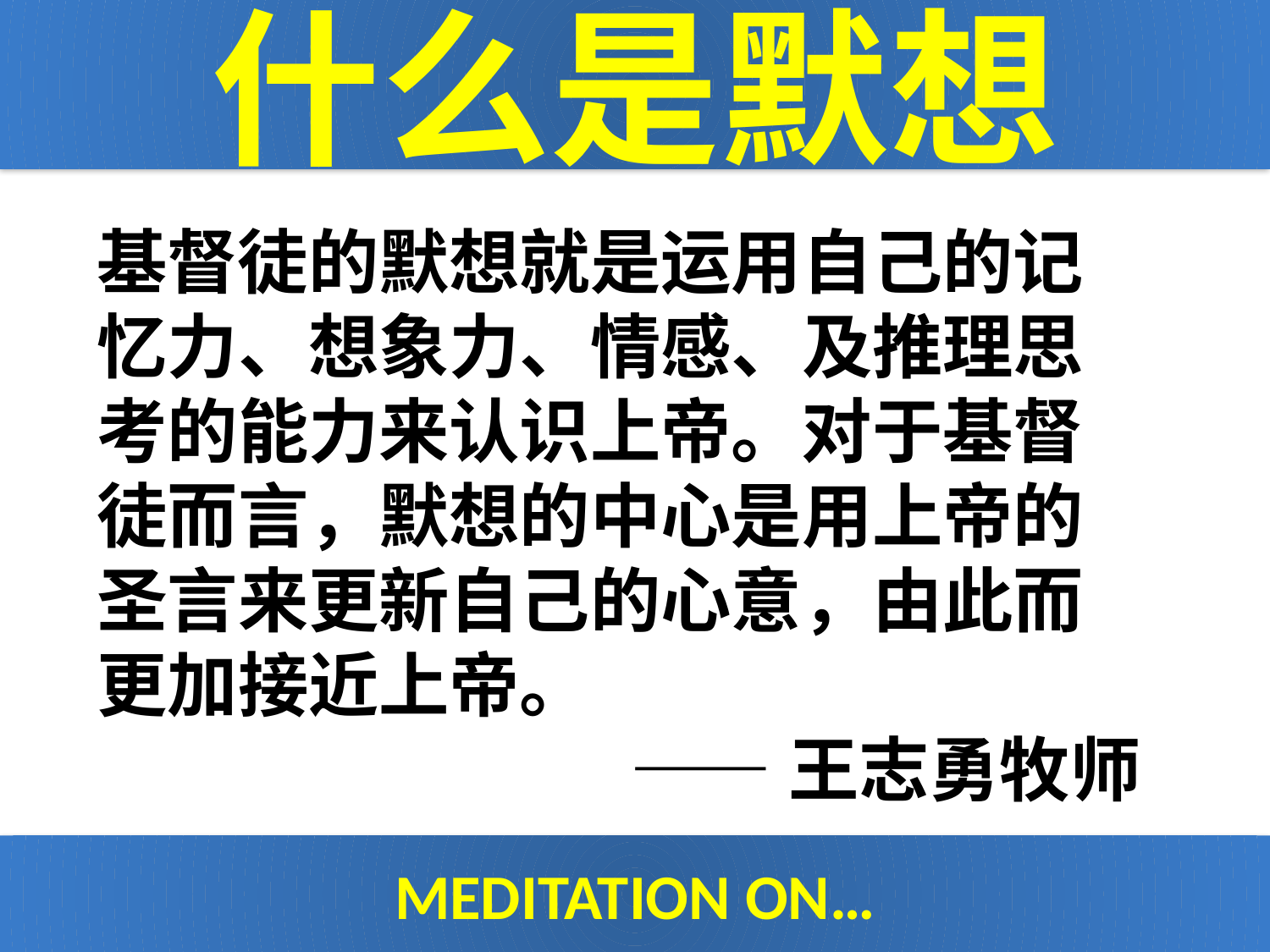

什么是默想
基督徒的默想就是运用自己的记忆力、想象力、情感、及推理思考的能力来认识上帝。对于基督徒而言，默想的中心是用上帝的圣言来更新自己的心意，由此而更加接近上帝。
——王志勇牧师
MEDITATION ON…